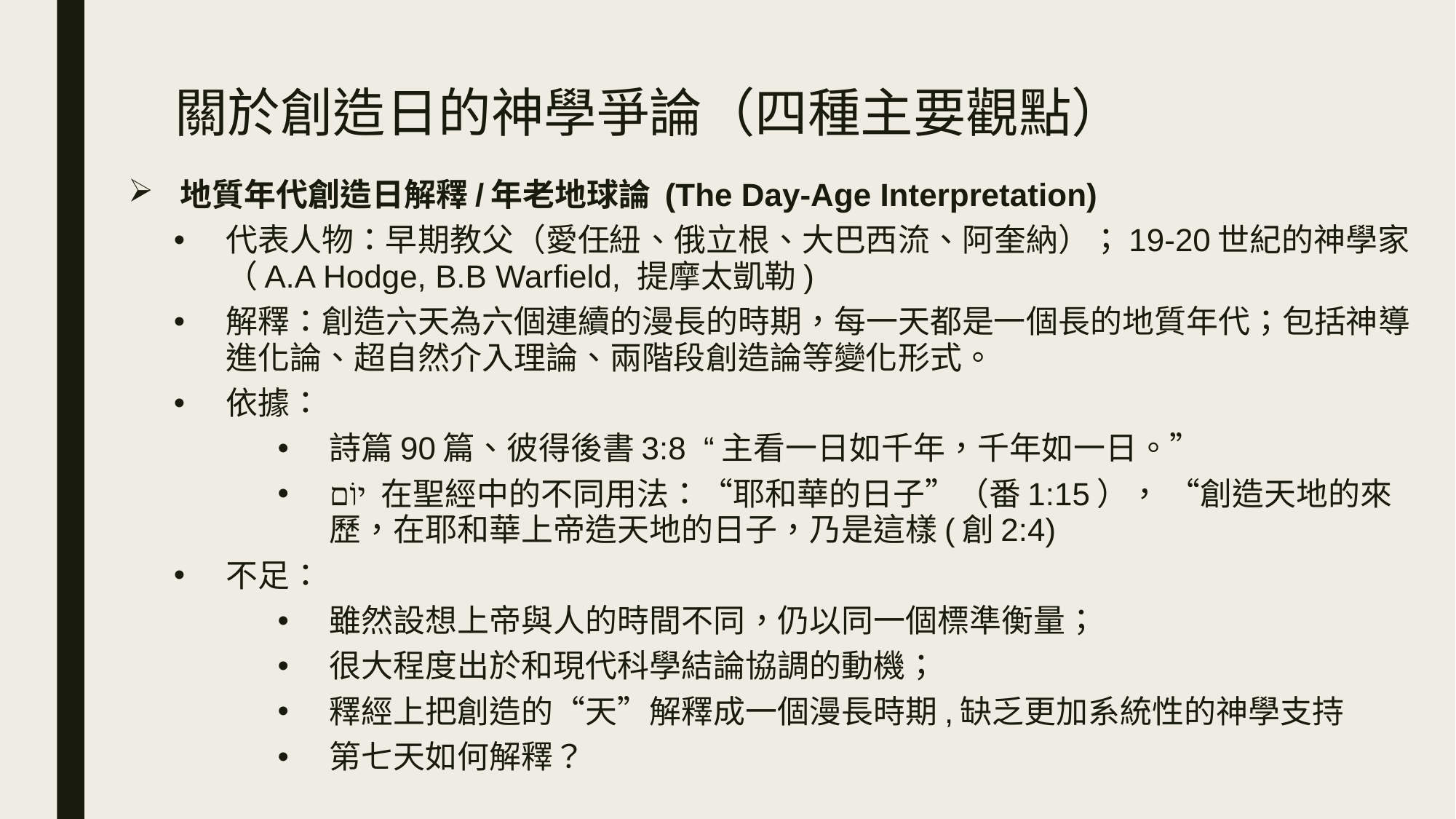

# 關於創造日的神學爭論（四種主要觀點）
地質年代創造日解釋/年老地球論 (The Day-Age Interpretation)
代表人物：早期教父（愛任紐、俄立根、大巴西流、阿奎納）；19-20世紀的神學家（A.A Hodge, B.B Warfield, 提摩太凱勒)
解釋：創造六天為六個連續的漫長的時期，每一天都是一個長的地質年代；包括神導進化論、超自然介入理論、兩階段創造論等變化形式。
依據：
詩篇90篇、彼得後書3:8  “主看一日如千年，千年如一日。”
יוֹם 在聖經中的不同用法：“耶和華的日子”（番1:15）， “創造天地的來歷，在耶和華上帝造天地的日子，乃是這樣(創2:4)
不足：
雖然設想上帝與人的時間不同，仍以同一個標準衡量；
很大程度出於和現代科學結論協調的動機；
釋經上把創造的“天”解釋成一個漫長時期,缺乏更加系統性的神學支持
第七天如何解釋？